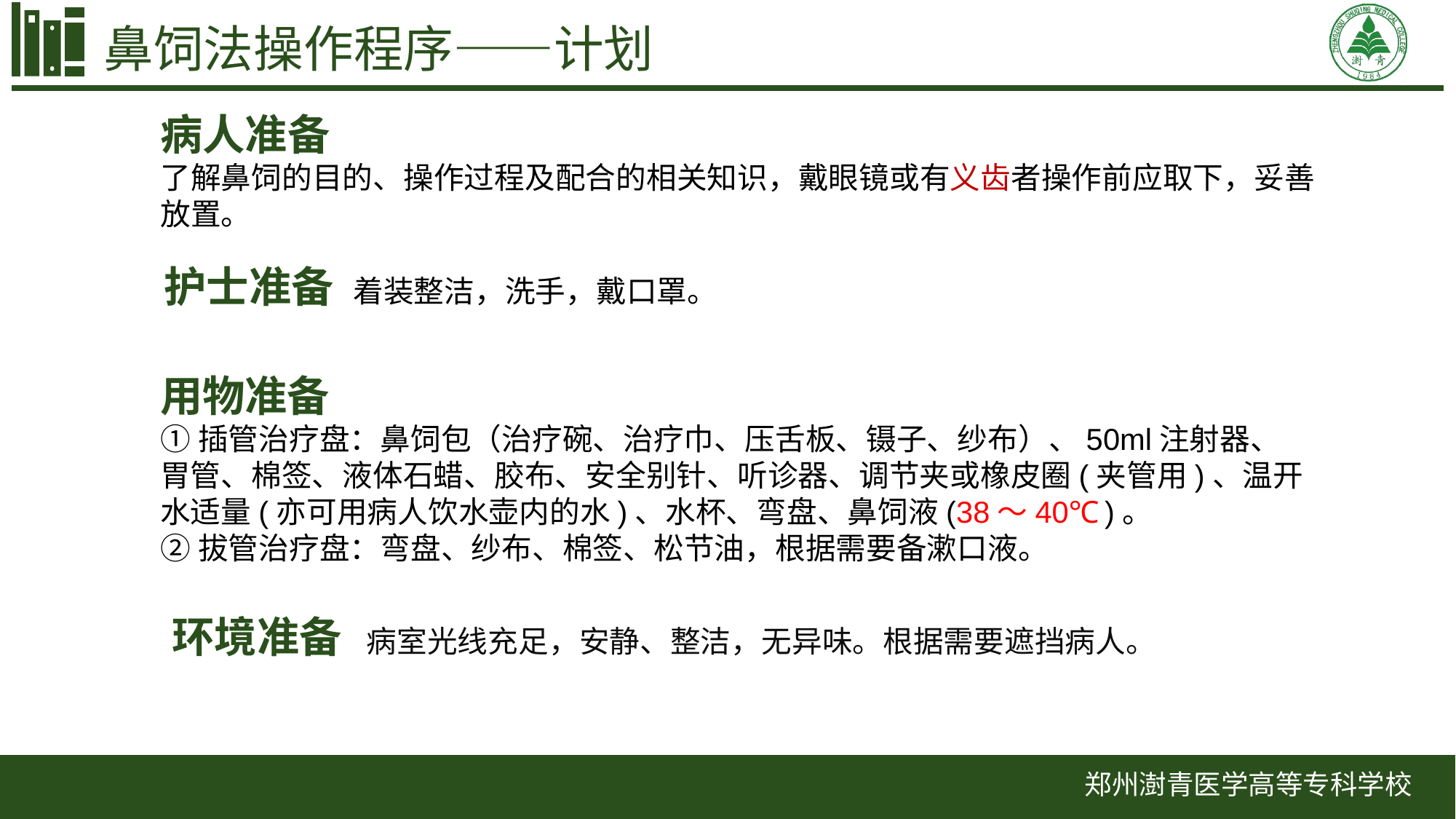

鼻饲法操作程序——计划
病人准备
了解鼻饲的目的、操作过程及配合的相关知识，戴眼镜或有义齿者操作前应取下，妥善放置。
护士准备  着装整洁，洗手，戴口罩。
用物准备
①插管治疗盘：鼻饲包（治疗碗、治疗巾、压舌板、镊子、纱布）、50ml注射器、胃管、棉签、液体石蜡、胶布、安全别针、听诊器、调节夹或橡皮圈(夹管用)、温开水适量(亦可用病人饮水壶内的水)、水杯、弯盘、鼻饲液(38～40℃)。
②拔管治疗盘：弯盘、纱布、棉签、松节油，根据需要备漱口液。
环境准备   病室光线充足，安静、整洁，无异味。根据需要遮挡病人。
郑州澍青医学高等专科学校